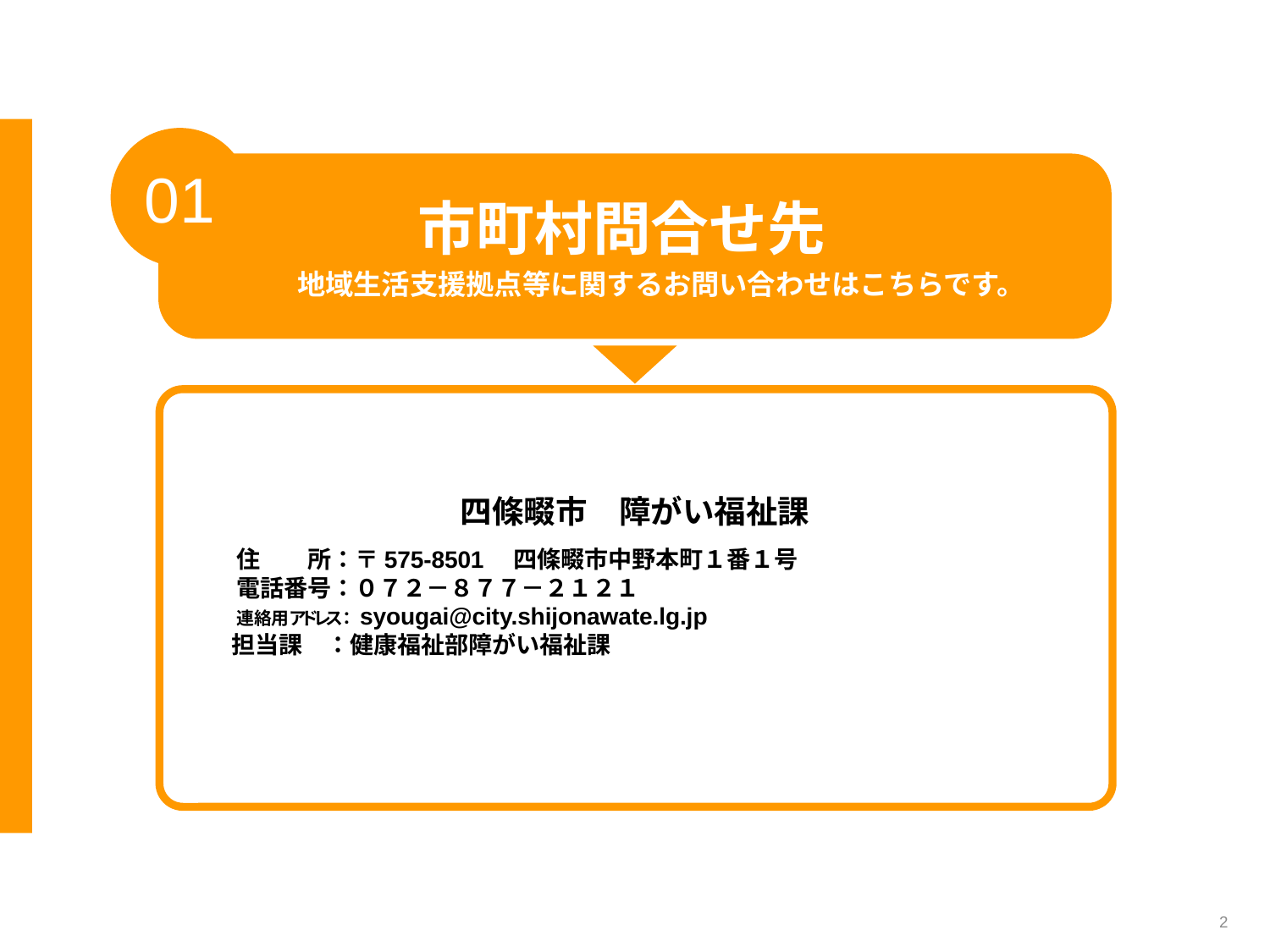

01

市町村問合せ先
地域生活支援拠点等に関するお問い合わせはこちらです。

四條畷市　障がい福祉課
　　住　　所：〒575-8501　四條畷市中野本町１番１号
　　電話番号：０７２－８７７－２１２１
　　連絡用アドレス：syougai@city.shijonawate.lg.jp
       担当課　：健康福祉部障がい福祉課

2